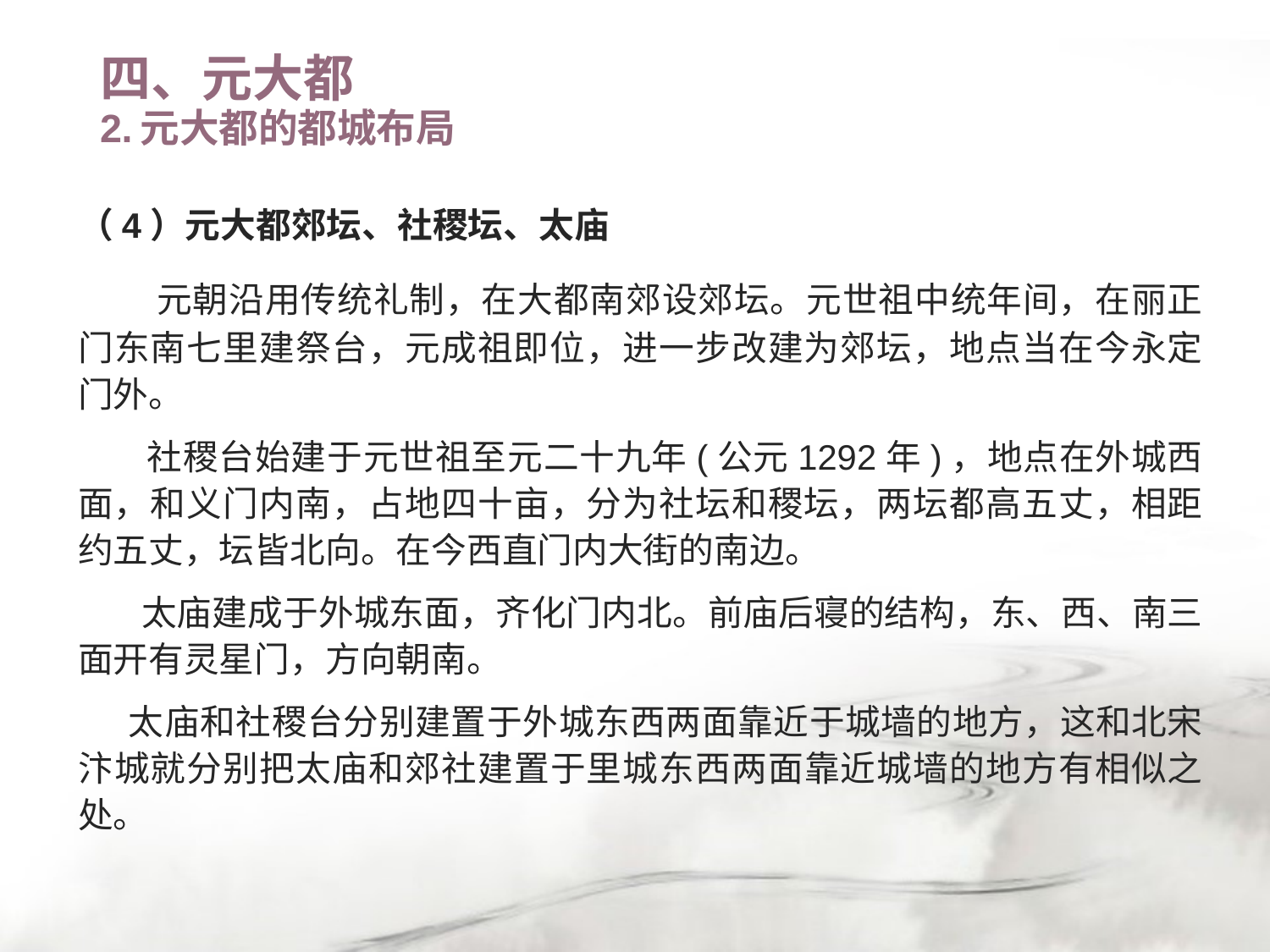

# 四、元大都 2.元大都的都城布局
（4）元大都郊坛、社稷坛、太庙
      元朝沿用传统礼制，在大都南郊设郊坛。元世祖中统年间，在丽正门东南七里建祭台，元成祖即位，进一步改建为郊坛，地点当在今永定门外。
       社稷台始建于元世祖至元二十九年(公元1292年)，地点在外城西面，和义门内南，占地四十亩，分为社坛和稷坛，两坛都高五丈，相距约五丈，坛皆北向。在今西直门内大街的南边。
       太庙建成于外城东面，齐化门内北。前庙后寝的结构，东、西、南三面开有灵星门，方向朝南。
     太庙和社稷台分别建置于外城东西两面靠近于城墙的地方，这和北宋汴城就分别把太庙和郊社建置于里城东西两面靠近城墙的地方有相似之处。